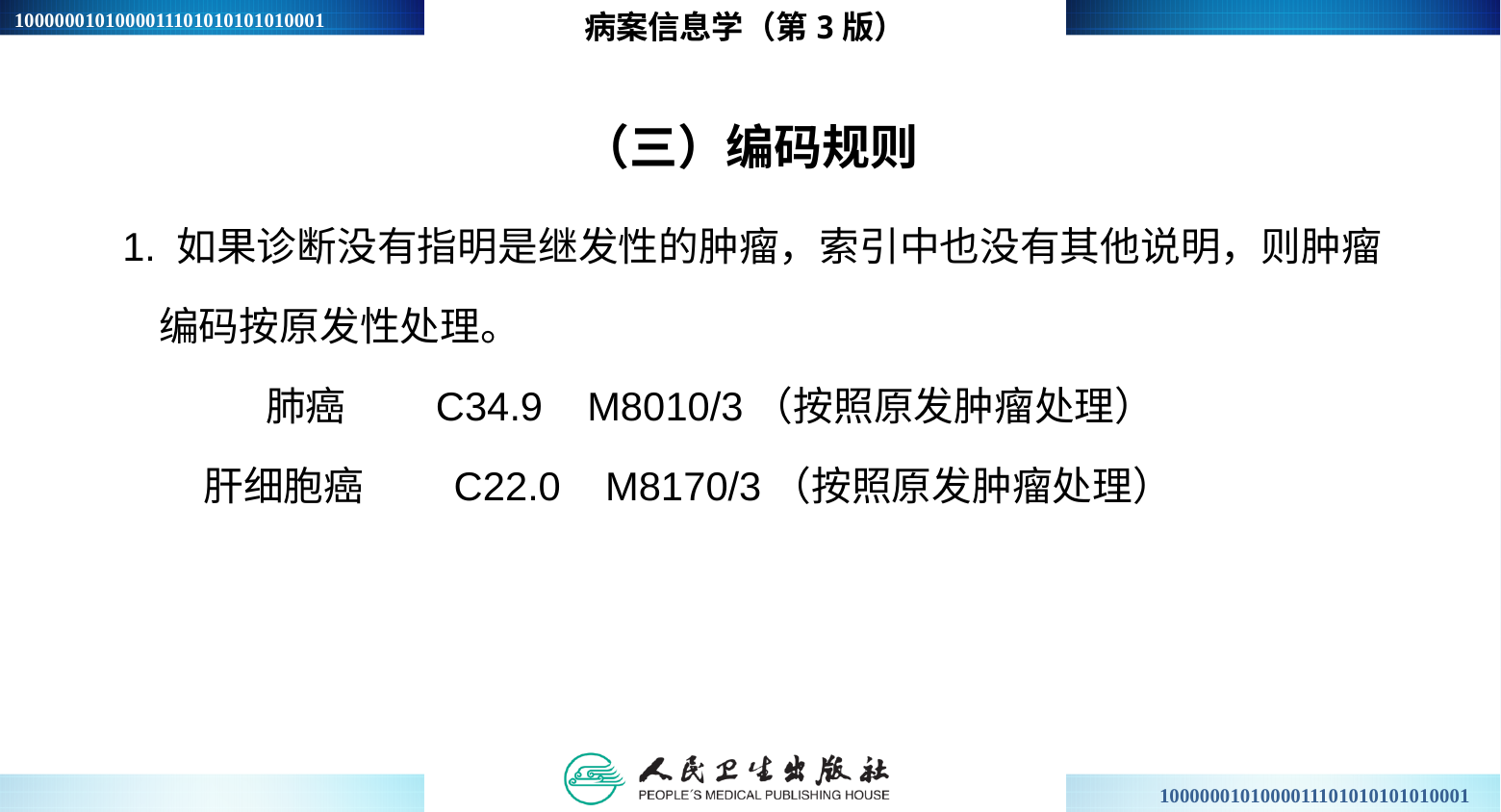

病案信息学（第3版）
# （三）编码规则
1. 如果诊断没有指明是继发性的肿瘤，索引中也没有其他说明，则肿瘤
   编码按原发性处理。
               肺癌         C34.9    M8010/3（按照原发肿瘤处理）
        肝细胞癌         C22.0    M8170/3（按照原发肿瘤处理）